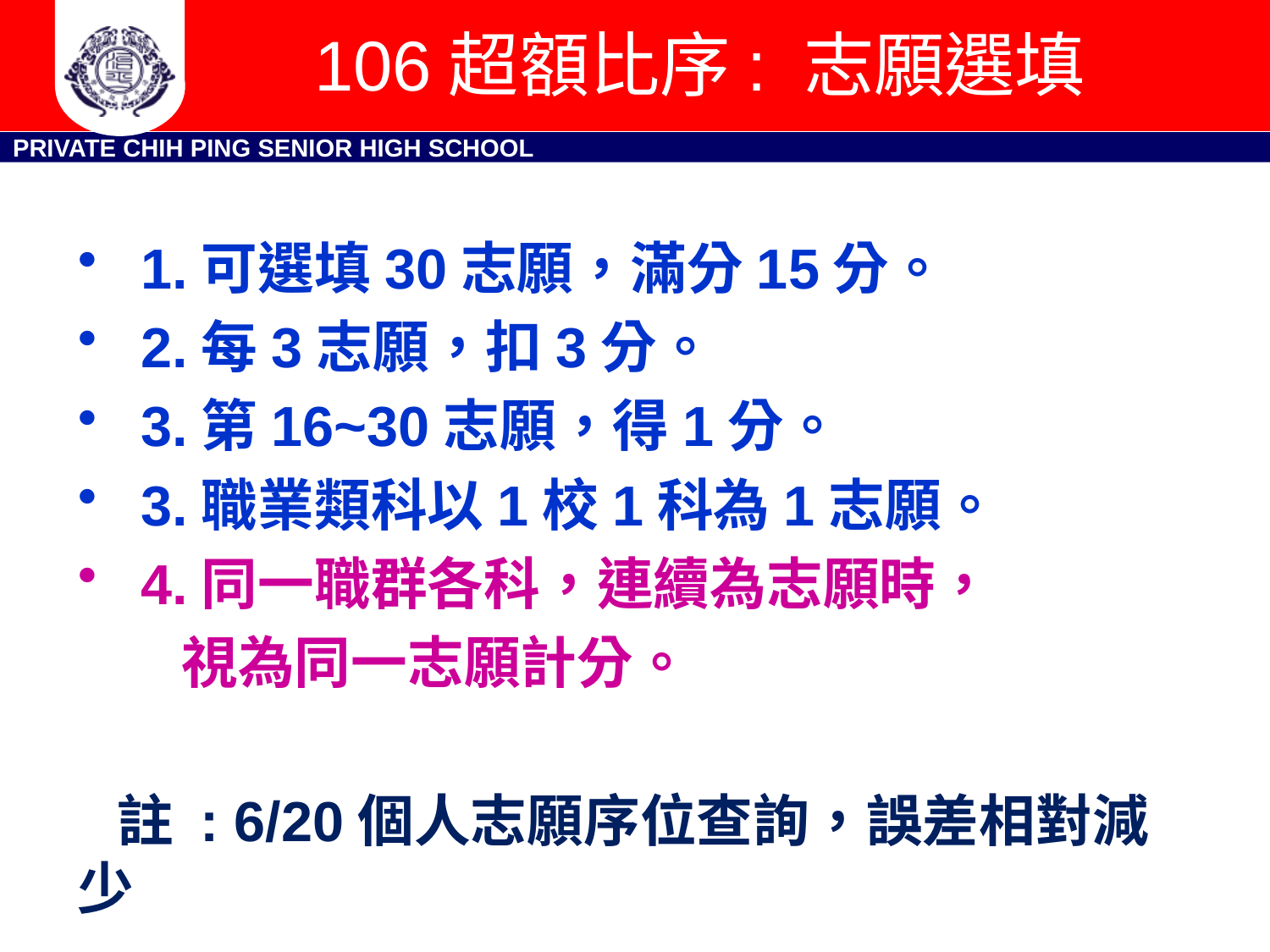

# 106超額比序: 志願選填
 1.可選填30志願，滿分15分。
 2.每3志願，扣3分。
 3.第16~30志願，得1分。
 3.職業類科以1校1科為1志願。
 4.同一職群各科，連續為志願時，
       視為同一志願計分。

  註 : 6/20個人志願序位查詢，誤差相對減少